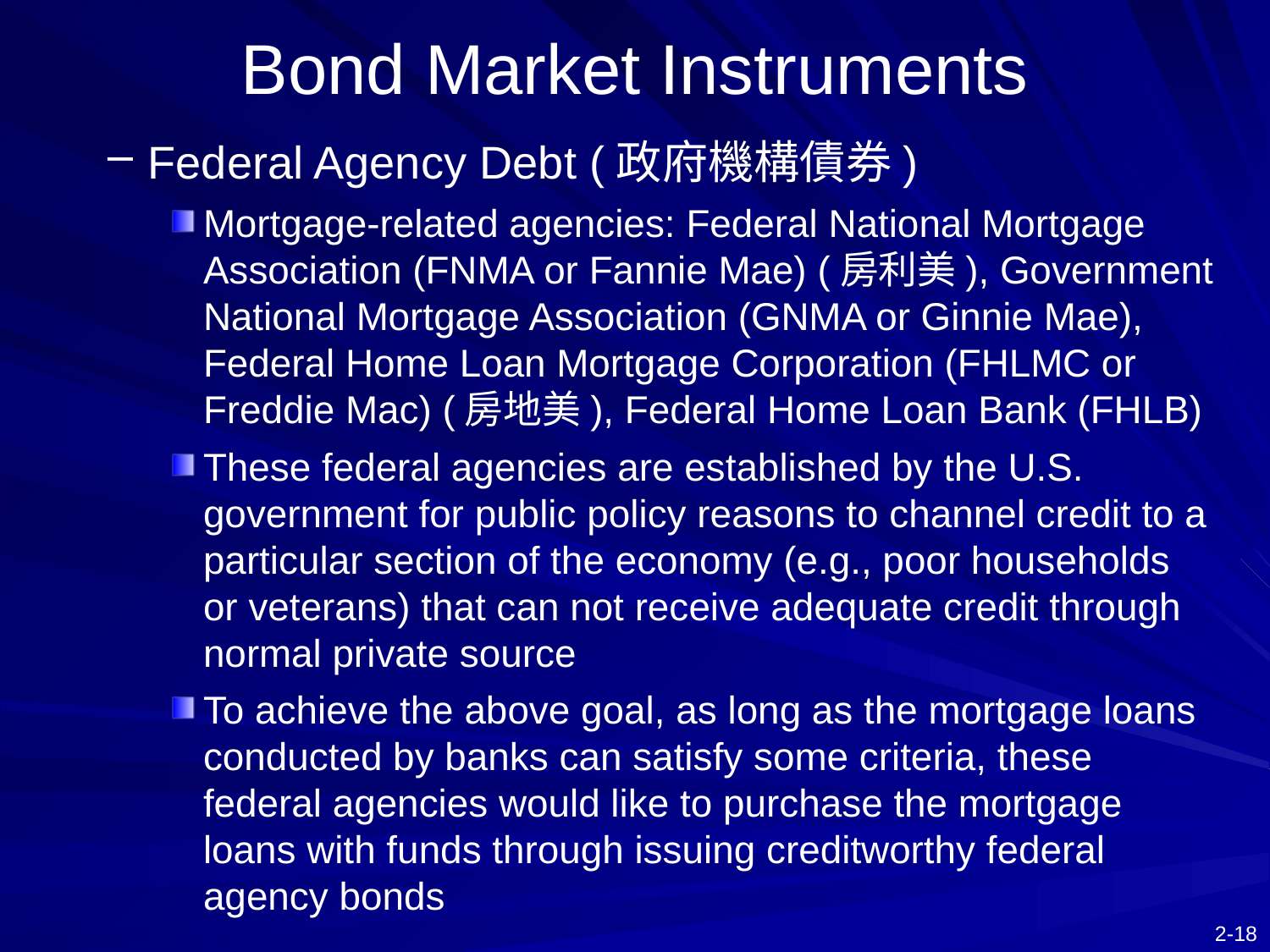

# Bond Market Instruments
Federal Agency Debt (政府機構債券)
Mortgage-related agencies: Federal National Mortgage Association (FNMA or Fannie Mae) (房利美), Government National Mortgage Association (GNMA or Ginnie Mae), Federal Home Loan Mortgage Corporation (FHLMC or Freddie Mac) (房地美), Federal Home Loan Bank (FHLB)
These federal agencies are established by the U.S. government for public policy reasons to channel credit to a particular section of the economy (e.g., poor households or veterans) that can not receive adequate credit through normal private source
To achieve the above goal, as long as the mortgage loans conducted by banks can satisfy some criteria, these federal agencies would like to purchase the mortgage loans with funds through issuing creditworthy federal agency bonds